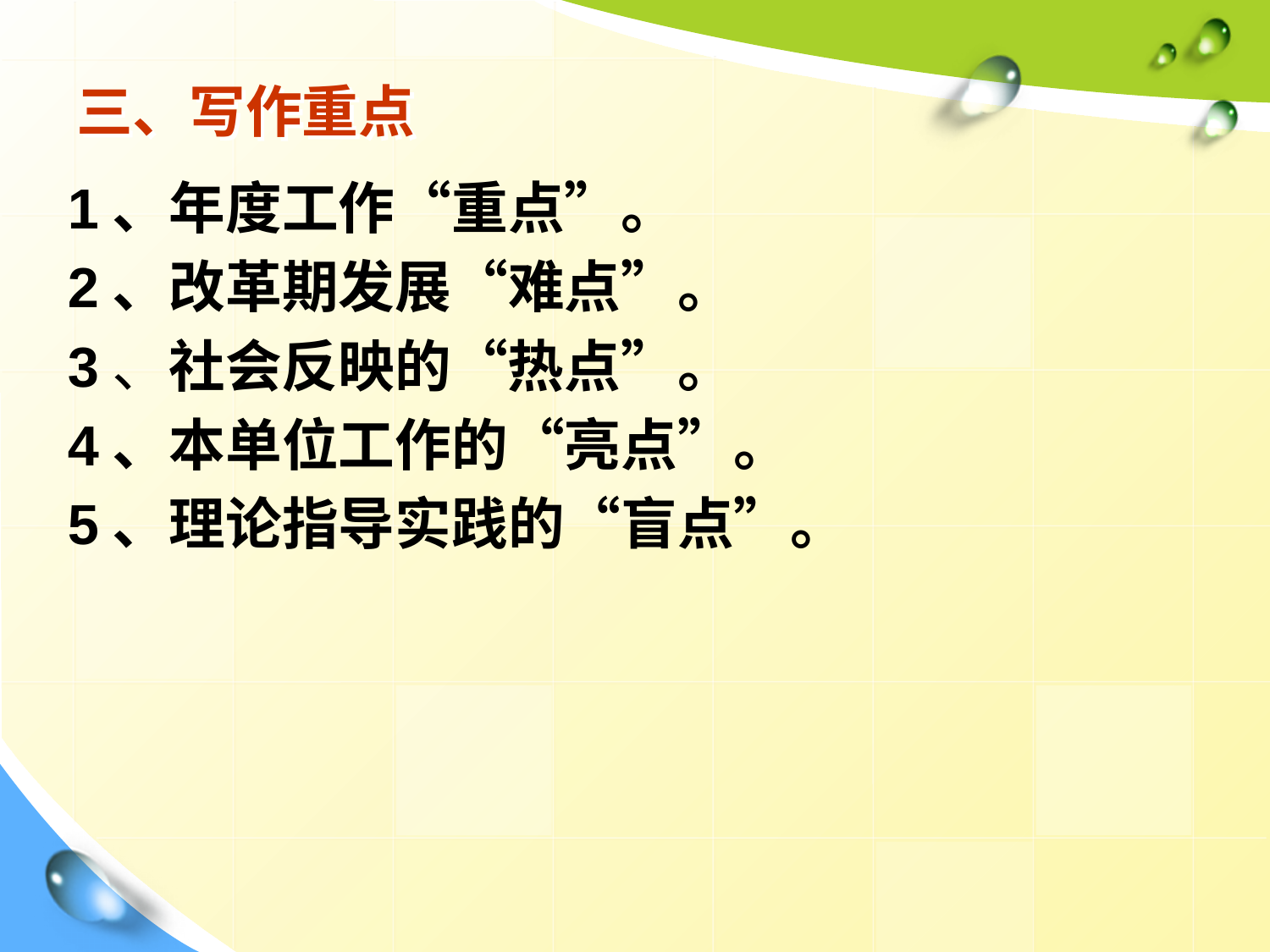

# 三、写作重点
1、年度工作“重点”。
2、改革期发展“难点”。
3、社会反映的“热点”。
4、本单位工作的“亮点”。
5、理论指导实践的“盲点”。